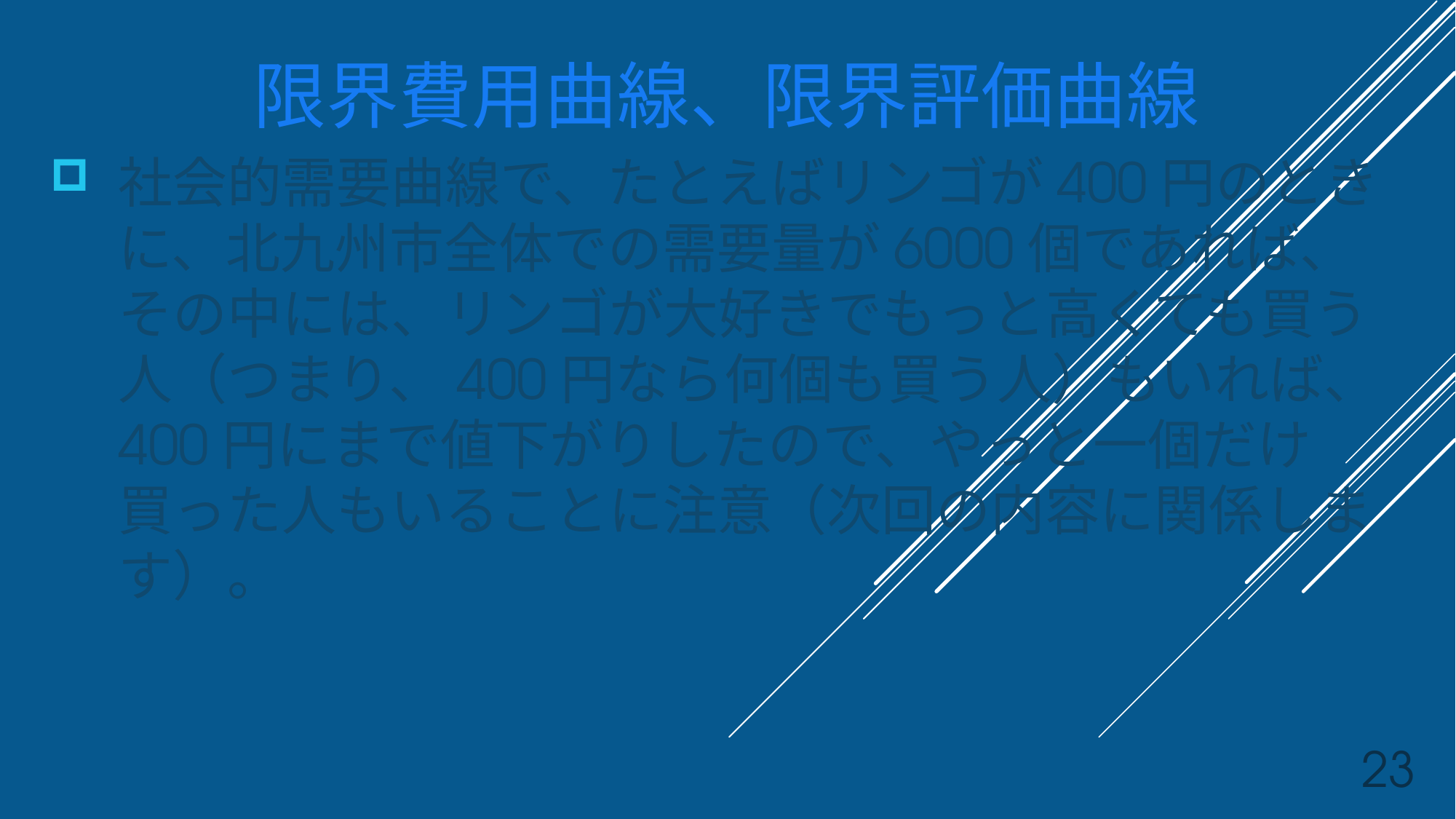

# 限界費用曲線、限界評価曲線
社会的需要曲線で、たとえばリンゴが400円のときに、北九州市全体での需要量が6000個であれば、その中には、リンゴが大好きでもっと高くても買う人（つまり、400円なら何個も買う人）もいれば、400円にまで値下がりしたので、やっと一個だけ買った人もいることに注意（次回の内容に関係します）。
23